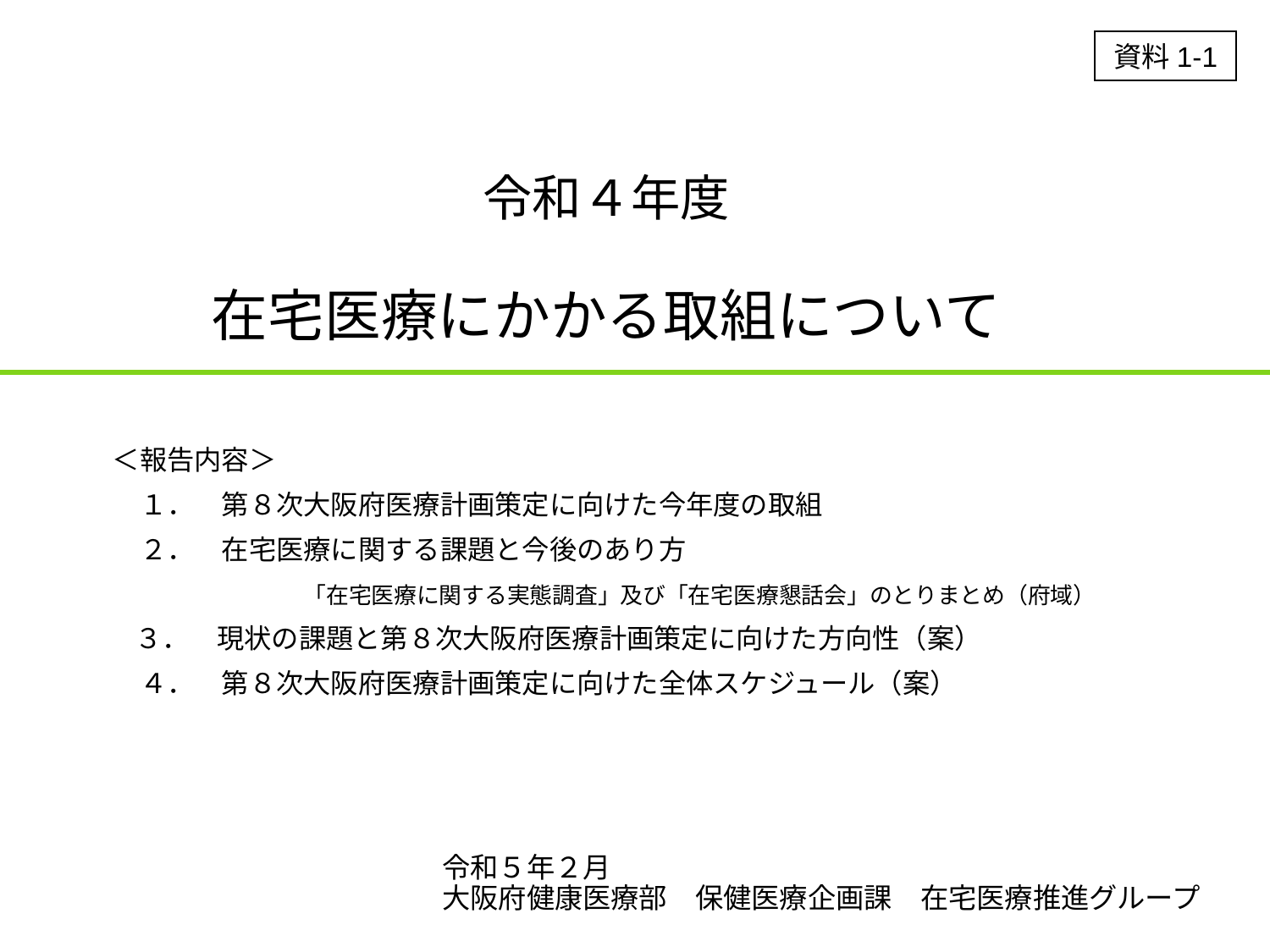

資料1-1
# 令和４年度 在宅医療にかかる取組について
＜報告内容＞
　１．　第８次大阪府医療計画策定に向けた今年度の取組
　２．　在宅医療に関する課題と今後のあり方
　　　　　　　「在宅医療に関する実態調査」及び「在宅医療懇話会」のとりまとめ（府域）
　３．　現状の課題と第８次大阪府医療計画策定に向けた方向性（案）
　４．　第８次大阪府医療計画策定に向けた全体スケジュール（案）

令和５年２月
大阪府健康医療部　保健医療企画課　在宅医療推進グループ